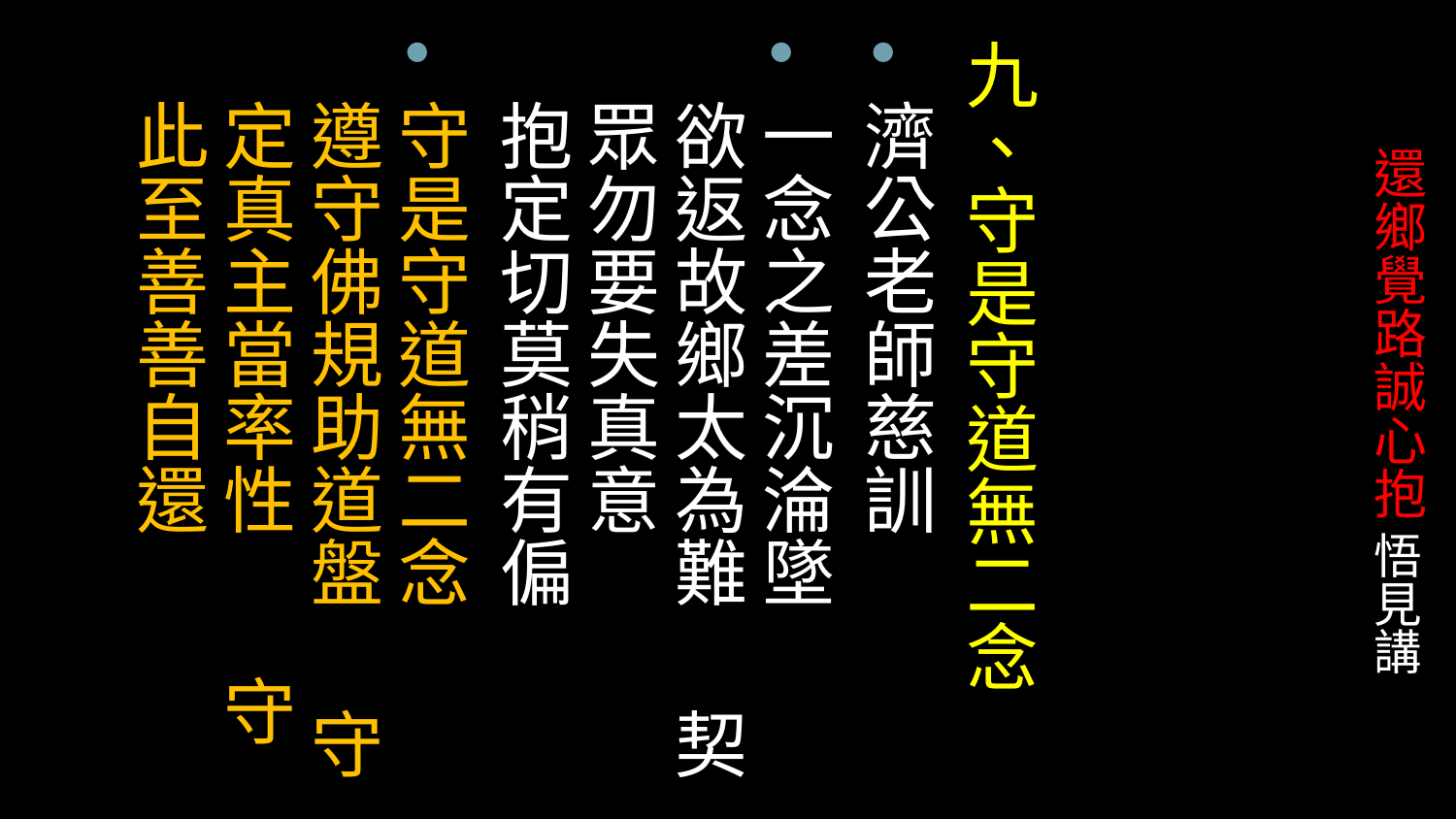

九、守是守道無二念
濟公老師慈訓
一念之差沉淪墜　    欲返故鄉太為難      契眾勿要失真意
抱定切莫稍有偏
守是守道無二念　    遵守佛規助道盤      守定真主當率性　    守此至善善自還

# 還鄉覺路誠心抱 悟見講